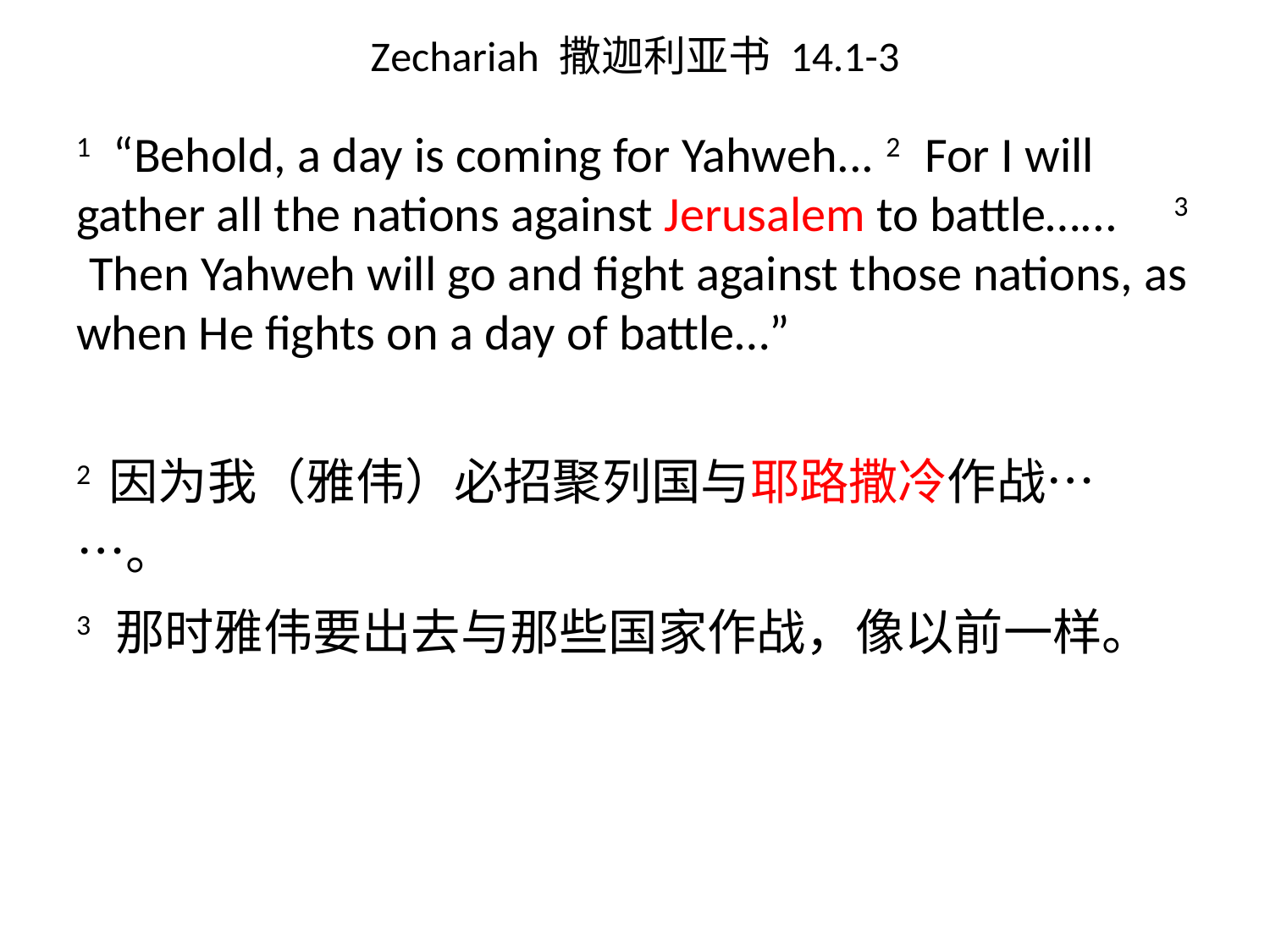

# Zechariah 撒迦利亚书 14.1-3
1  “Behold, a day is coming for Yahweh... 2   For I will gather all the nations against Jerusalem to battle…...     3   Then Yahweh will go and fight against those nations, as when He fights on a day of battle…”

2 因为我（雅伟）必招聚列国与耶路撒冷作战……。
3  那时雅伟要出去与那些国家作战，像以前一样。